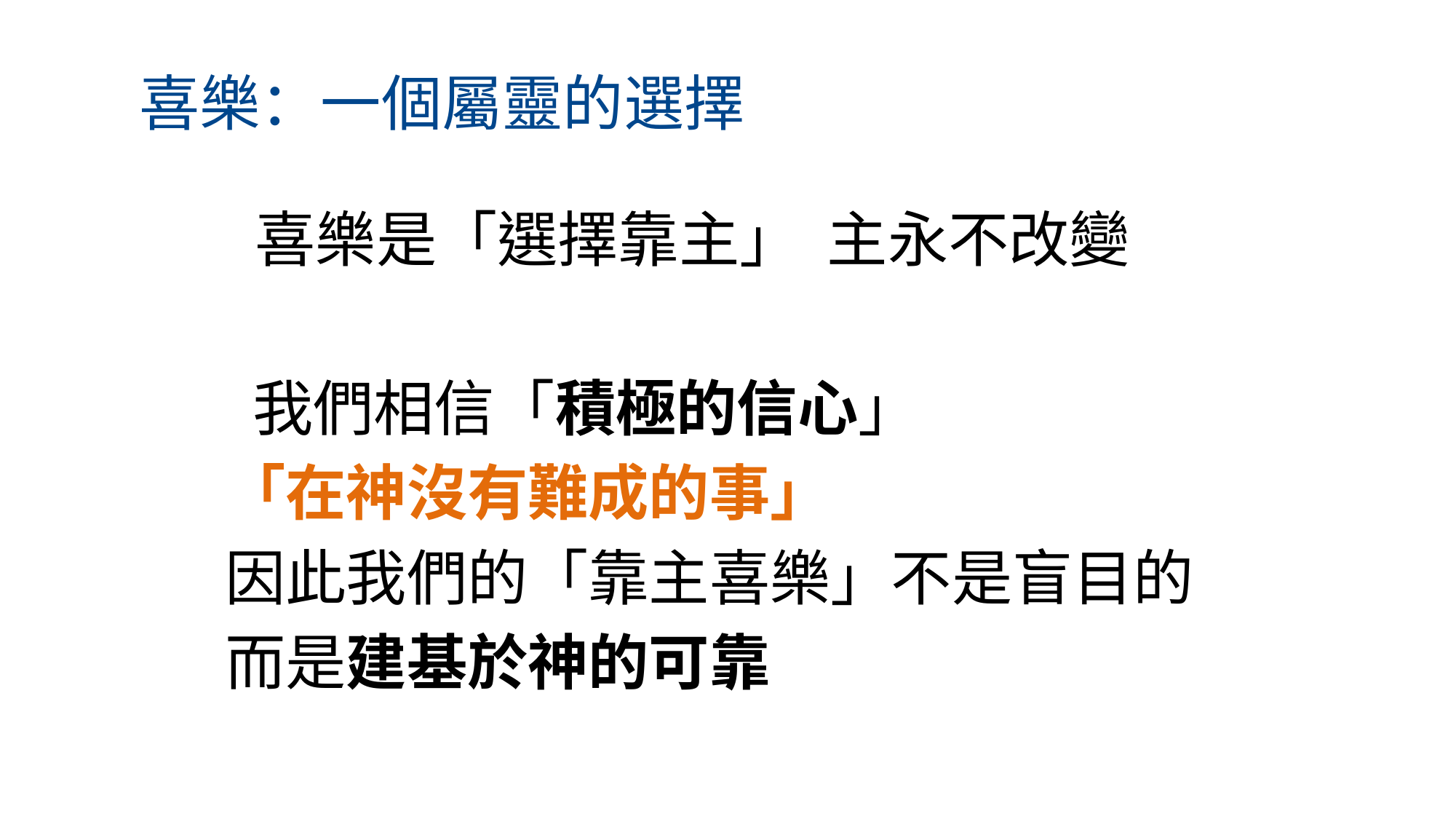

# 喜樂：一個屬靈的選擇
 喜樂是「選擇靠主」  主永不改變

 我們相信「積極的信心」
「在神沒有難成的事」
因此我們的「靠主喜樂」不是盲目的
而是建基於神的可靠